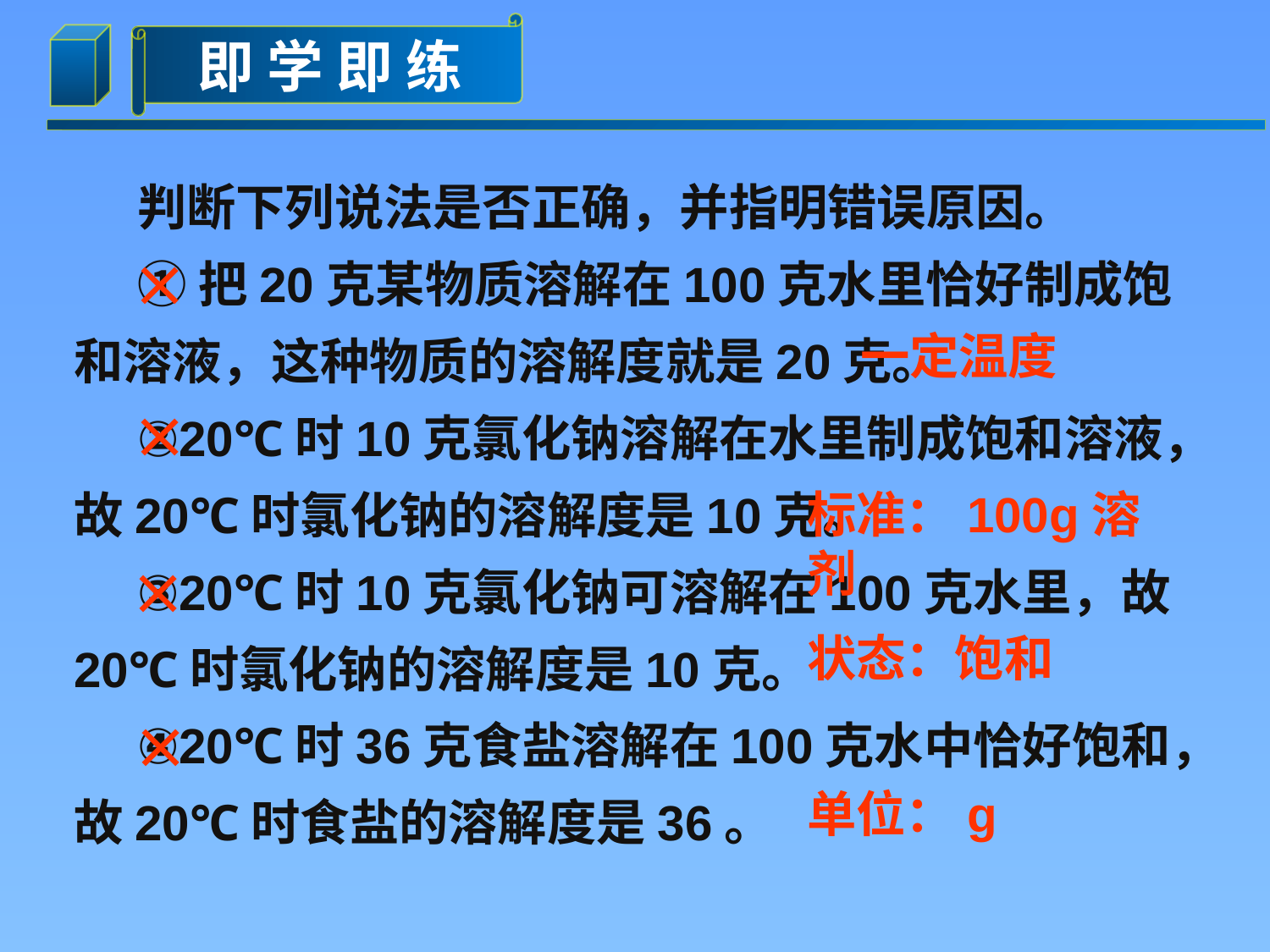

判断下列说法是否正确，并指明错误原因。
①把20克某物质溶解在100克水里恰好制成饱和溶液，这种物质的溶解度就是20克。
②20℃时10克氯化钠溶解在水里制成饱和溶液，故20℃时氯化钠的溶解度是10克。
③20℃时10克氯化钠可溶解在100克水里，故20℃时氯化钠的溶解度是10克。
④20℃时36克食盐溶解在100克水中恰好饱和，故20℃时食盐的溶解度是36。
×
一定温度
×
标准：100g溶剂
×
状态：饱和
×
单位：g